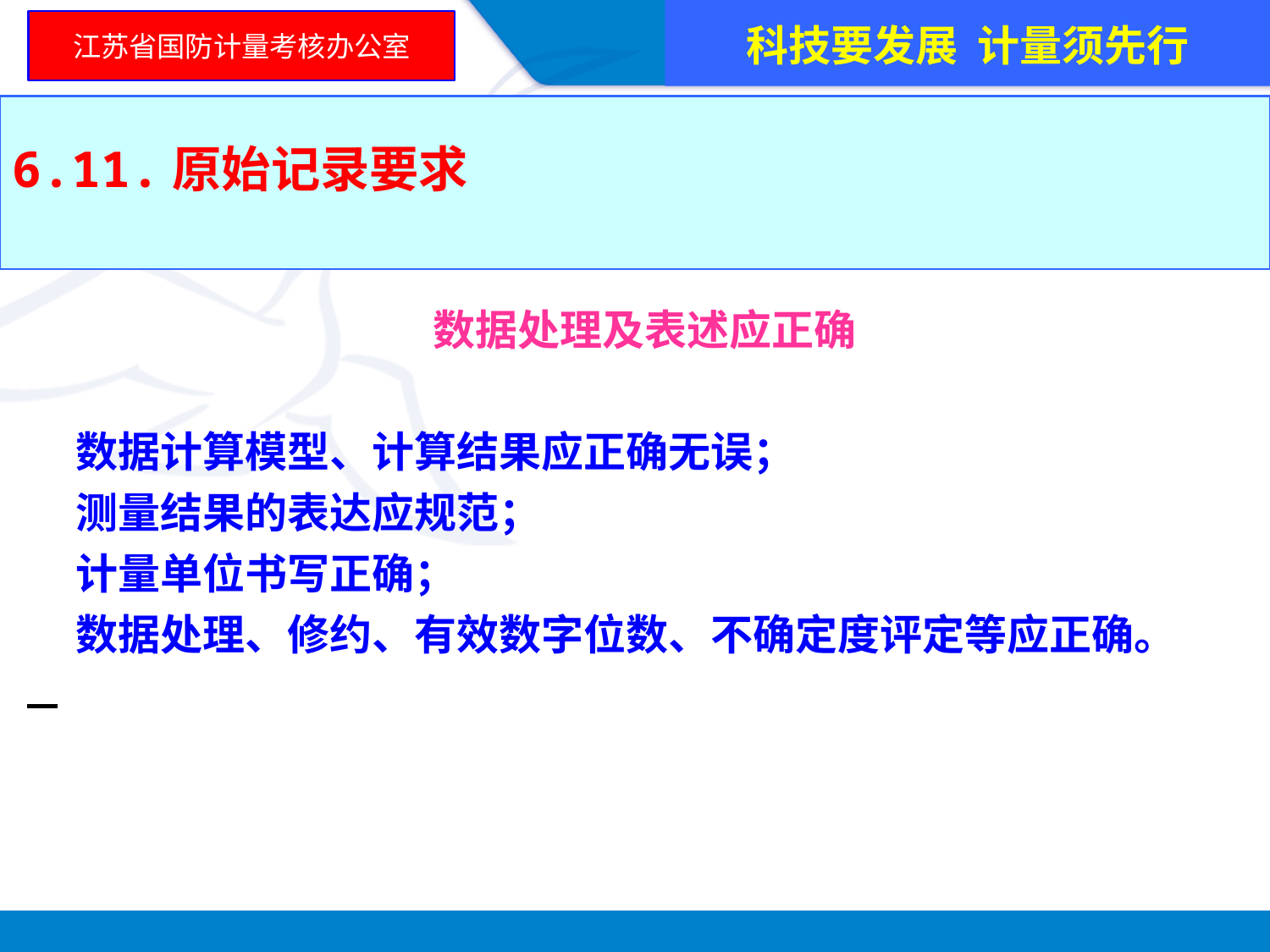

科技要发展  计量须先行
江苏省国防计量考核办公室
6.11.原始记录要求

 数据处理及表述应正确

    数据计算模型、计算结果应正确无误；
    测量结果的表达应规范；
    计量单位书写正确；
    数据处理、修约、有效数字位数、不确定度评定等应正确。